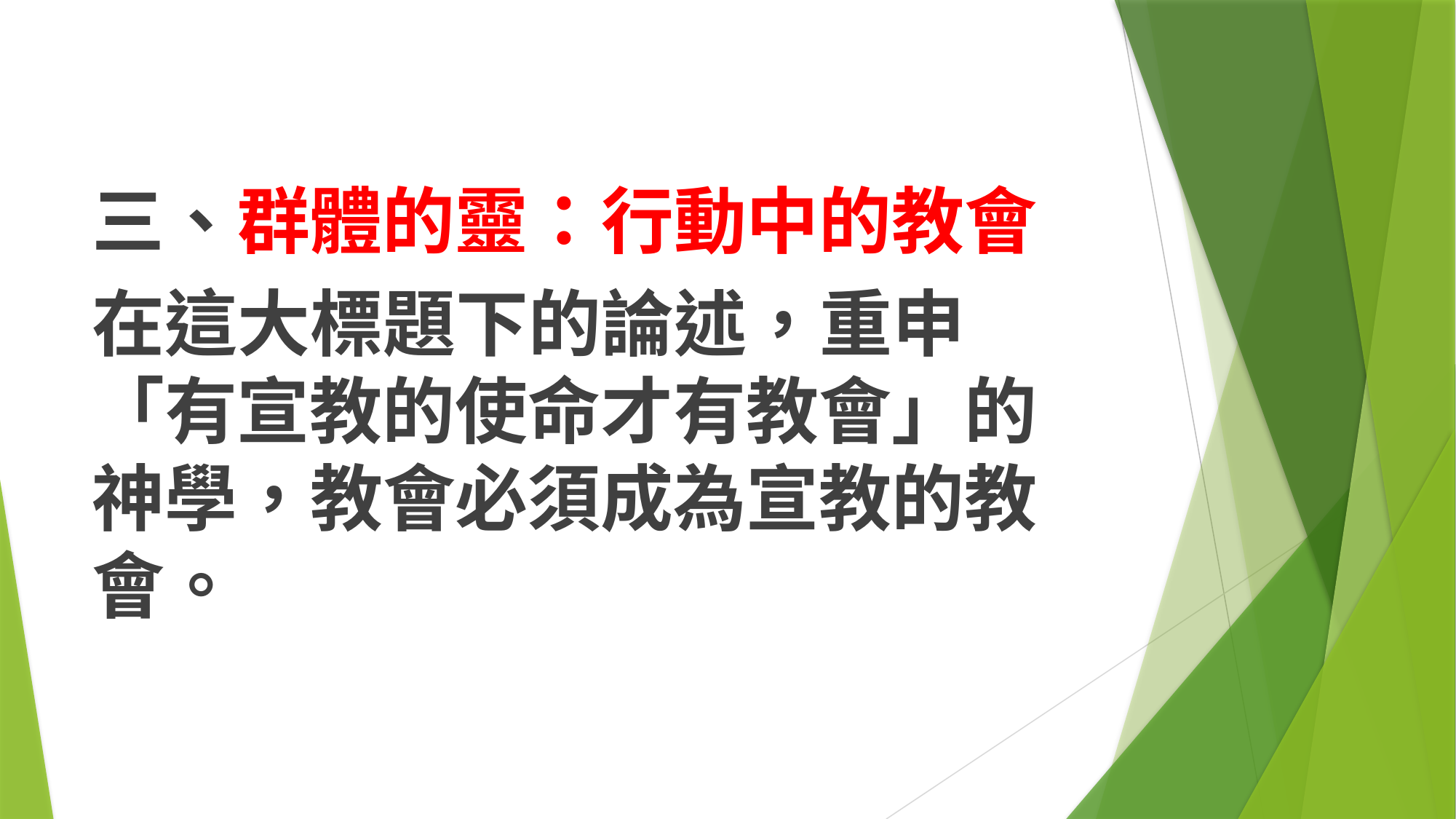

#
三、群體的靈：行動中的教會
在這大標題下的論述，重申「有宣教的使命才有教會」的神學，教會必須成為宣教的教會。